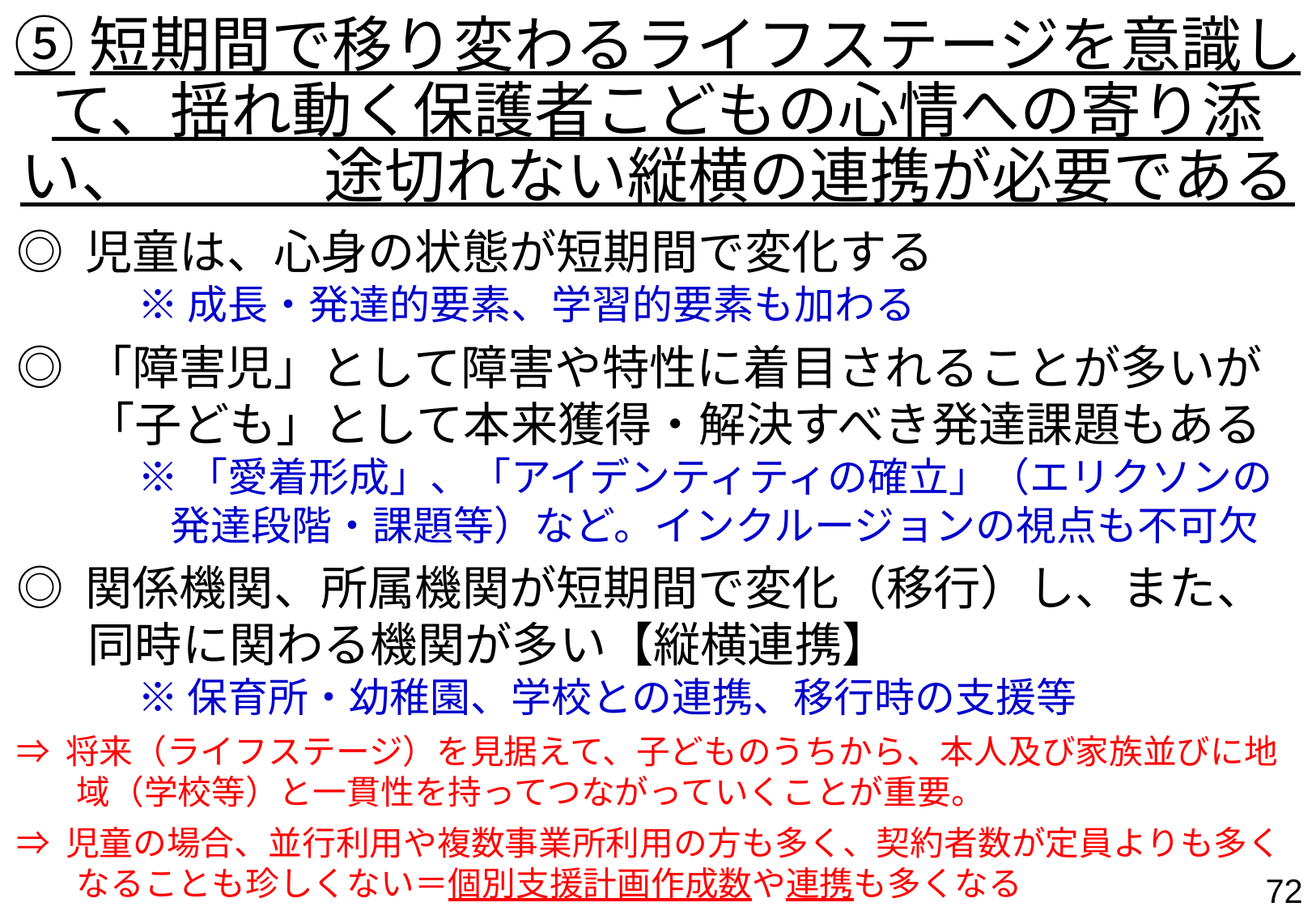

⑤短期間で移り変わるライフステージを意識して、揺れ動く保護者こどもの心情への寄り添い、　　　途切れない縦横の連携が必要である
◎ 児童は、心身の状態が短期間で変化する
　　　※ 成長・発達的要素、学習的要素も加わる
◎ 「障害児」として障害や特性に着目されることが多いが「子ども」として本来獲得・解決すべき発達課題もある
　　　※ 「愛着形成」、「アイデンティティの確立」（エリクソンの発達段階・課題等）など。インクルージョンの視点も不可欠
◎ 関係機関、所属機関が短期間で変化（移行）し、また、同時に関わる機関が多い【縦横連携】
　　　※ 保育所・幼稚園、学校との連携、移行時の支援等
⇒ 将来（ライフステージ）を見据えて、子どものうちから、本人及び家族並びに地域（学校等）と一貫性を持ってつながっていくことが重要。
⇒ 児童の場合、並行利用や複数事業所利用の方も多く、契約者数が定員よりも多くなることも珍しくない＝個別支援計画作成数や連携も多くなる

72